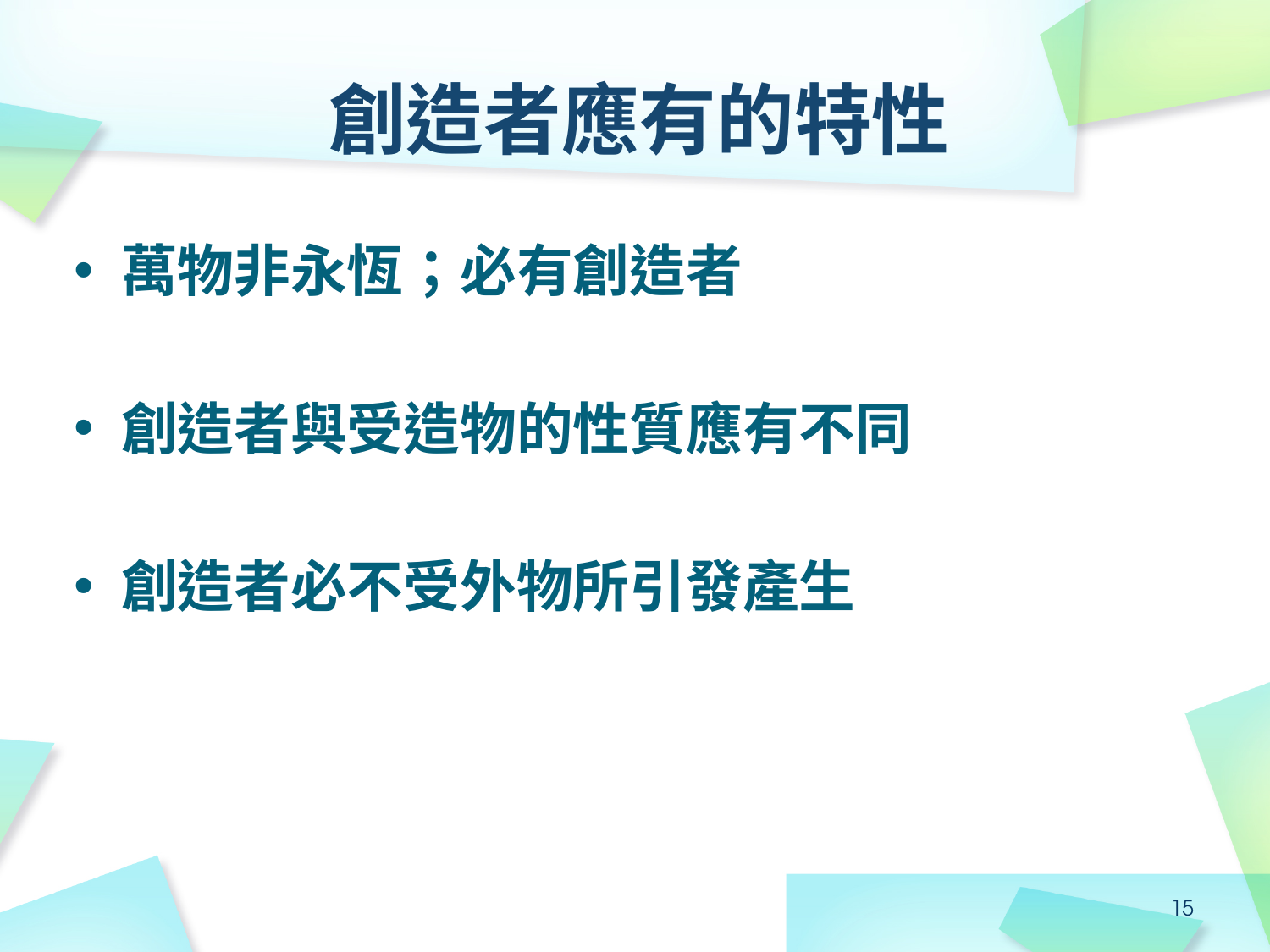

# 創造者應有的特性
萬物非永恆；必有創造者

創造者與受造物的性質應有不同

創造者必不受外物所引發產生
15